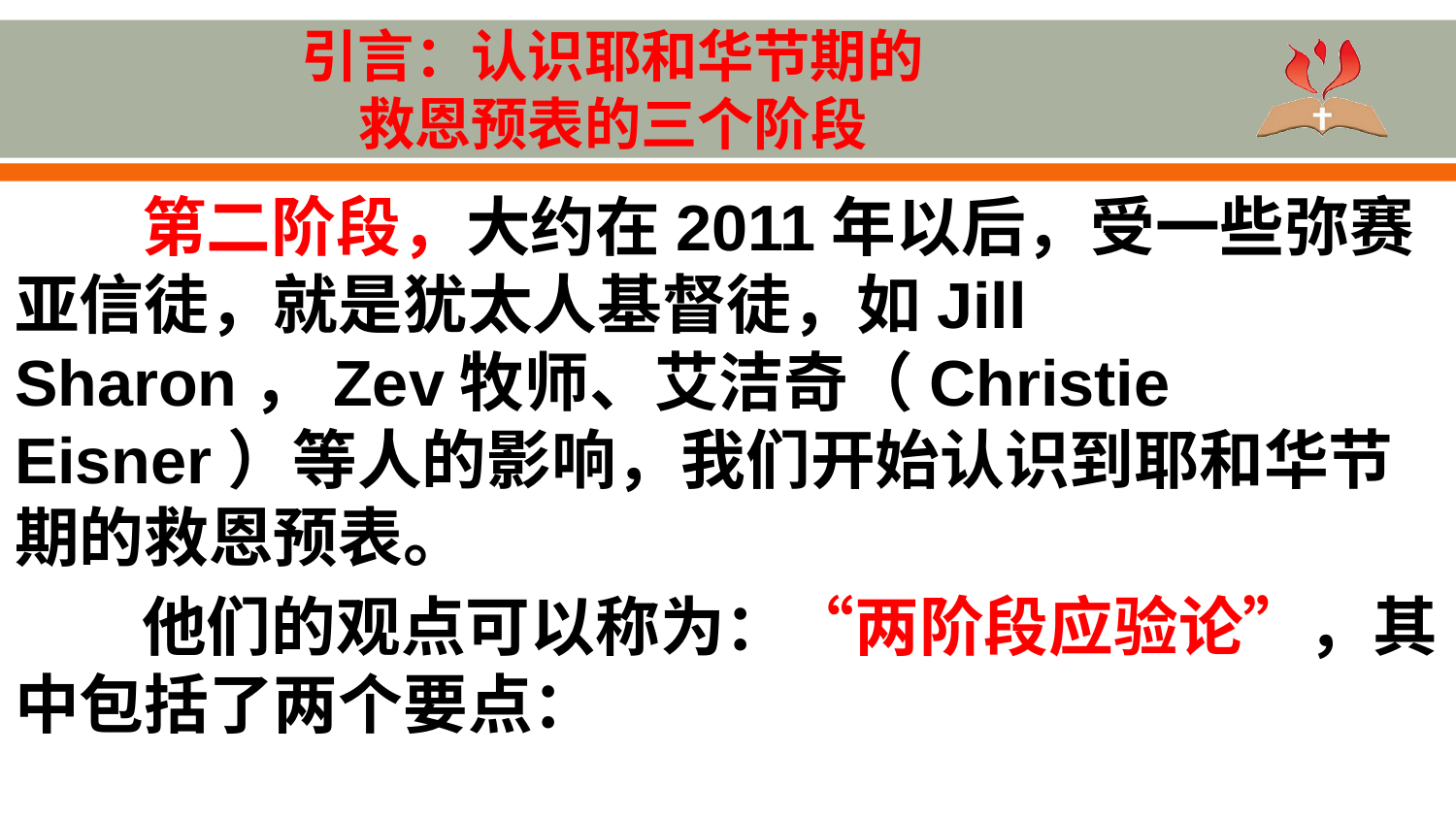

# 引言：认识耶和华节期的 救恩预表的三个阶段
第二阶段，大约在2011年以后，受一些弥赛亚信徒，就是犹太人基督徒，如Jill Sharon，Zev牧师、艾洁奇（Christie Eisner）等人的影响，我们开始认识到耶和华节期的救恩预表。
他们的观点可以称为：“两阶段应验论”，其中包括了两个要点：